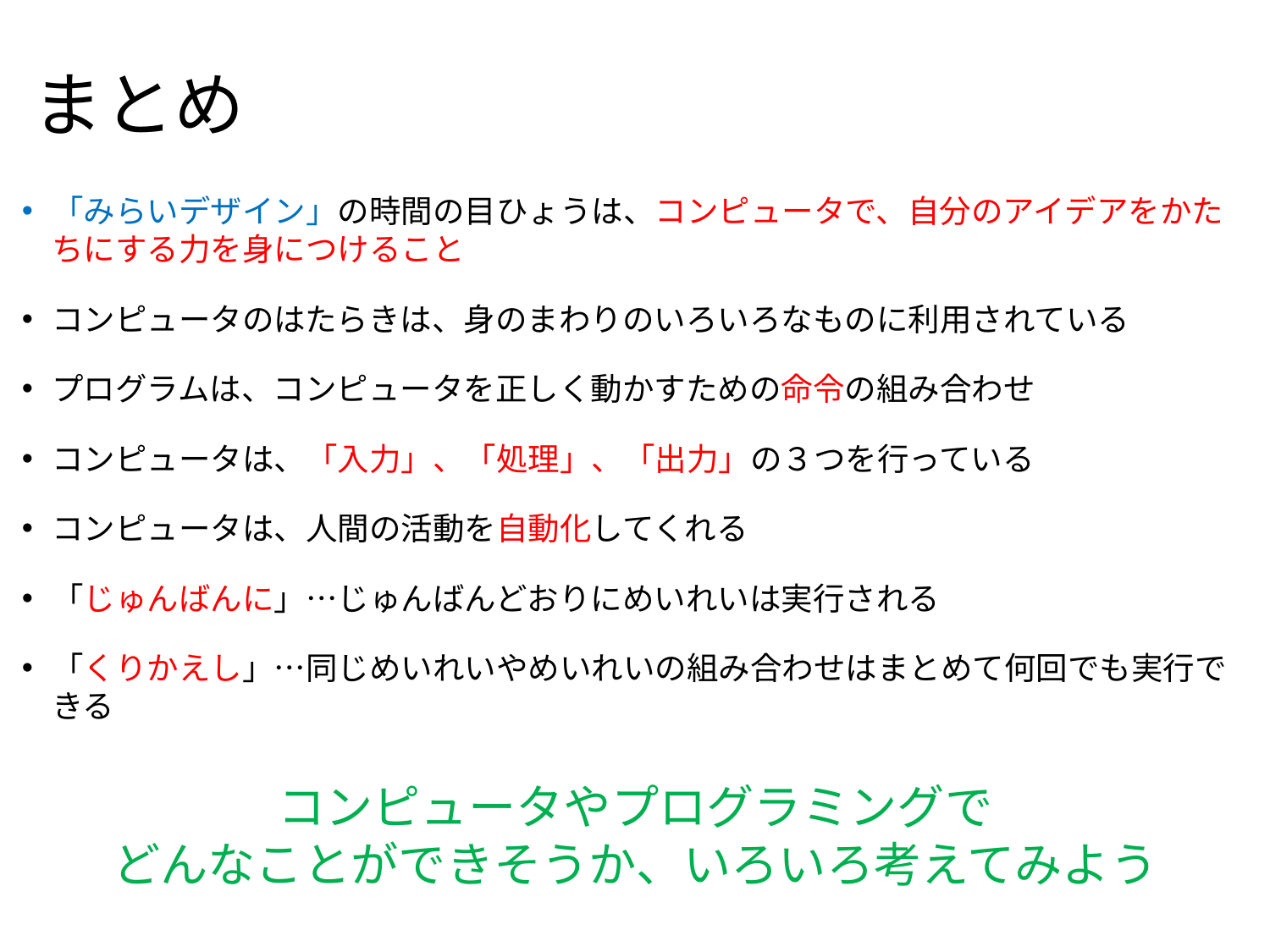

まとめ
「みらいデザイン」の時間の目ひょうは、コンピュータで、自分のアイデアをかたちにする力を身につけること
コンピュータのはたらきは、身のまわりのいろいろなものに利用されている
プログラムは、コンピュータを正しく動かすための命令の組み合わせ
コンピュータは、「入力」、「処理」、「出力」の３つを行っている
コンピュータは、人間の活動を自動化してくれる
「じゅんばんに」…じゅんばんどおりにめいれいは実行される
「くりかえし」…同じめいれいやめいれいの組み合わせはまとめて何回でも実行できる
コンピュータやプログラミングで
どんなことができそうか、いろいろ考えてみよう